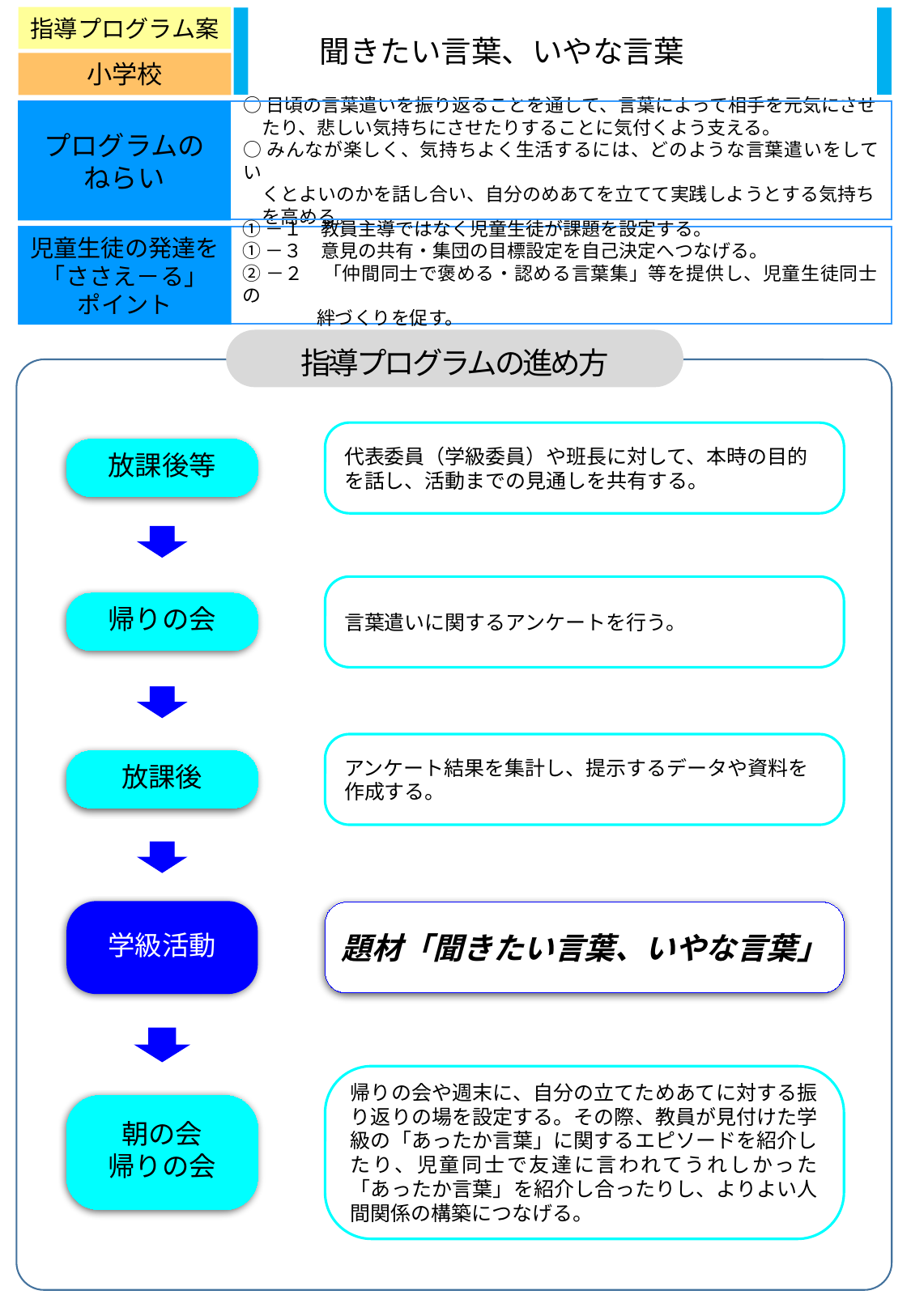

指導プログラム案
聞きたい言葉、いやな言葉

小学校

プログラムの
ねらい
○日頃の言葉遣いを振り返ることを通して、言葉によって相手を元気にさせ
　たり、悲しい気持ちにさせたりすることに気付くよう支える。
○みんなが楽しく、気持ちよく生活するには、どのような言葉遣いをしてい
　くとよいのかを話し合い、自分のめあてを立てて実践しようとする気持ち
　を高める。
児童生徒の発達を
「ささえ－る」
ポイント

①－１　教員主導ではなく児童生徒が課題を設定する。
①－３　意見の共有・集団の目標設定を自己決定へつなげる。
②－２　「仲間同士で褒める・認める言葉集」等を提供し、児童生徒同士の
　　　　絆づくりを促す。
指導プログラムの進め方

代表委員（学級委員）や班長に対して、本時の目的を話し、活動までの見通しを共有する。
放課後等

言葉遣いに関するアンケートを行う。
帰りの会

アンケート結果を集計し、提示するデータや資料を作成する。
放課後

学級活動
題材「聞きたい言葉、いやな言葉」

帰りの会や週末に、自分の立てためあてに対する振り返りの場を設定する。その際、教員が見付けた学級の「あったか言葉」に関するエピソードを紹介したり、児童同士で友達に言われてうれしかった「あったか言葉」を紹介し合ったりし、よりよい人間関係の構築につなげる。
朝の会
帰りの会